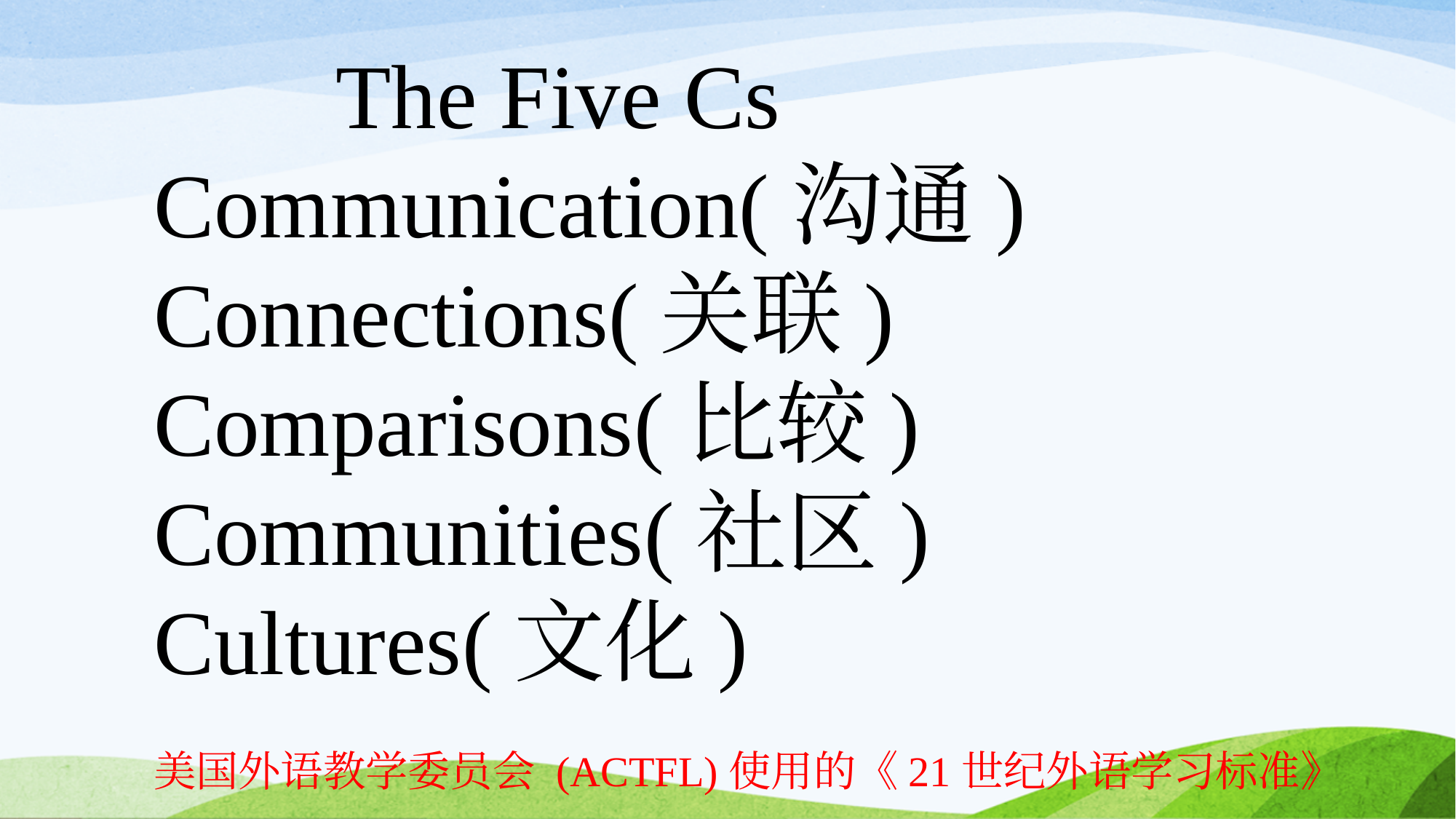

The Five Cs
Communication(沟通)
Connections(关联)
Comparisons(比较)
Communities(社区)
Cultures(文化)

美国外语教学委员会 (ACTFL)使用的《21世纪外语学习标准》